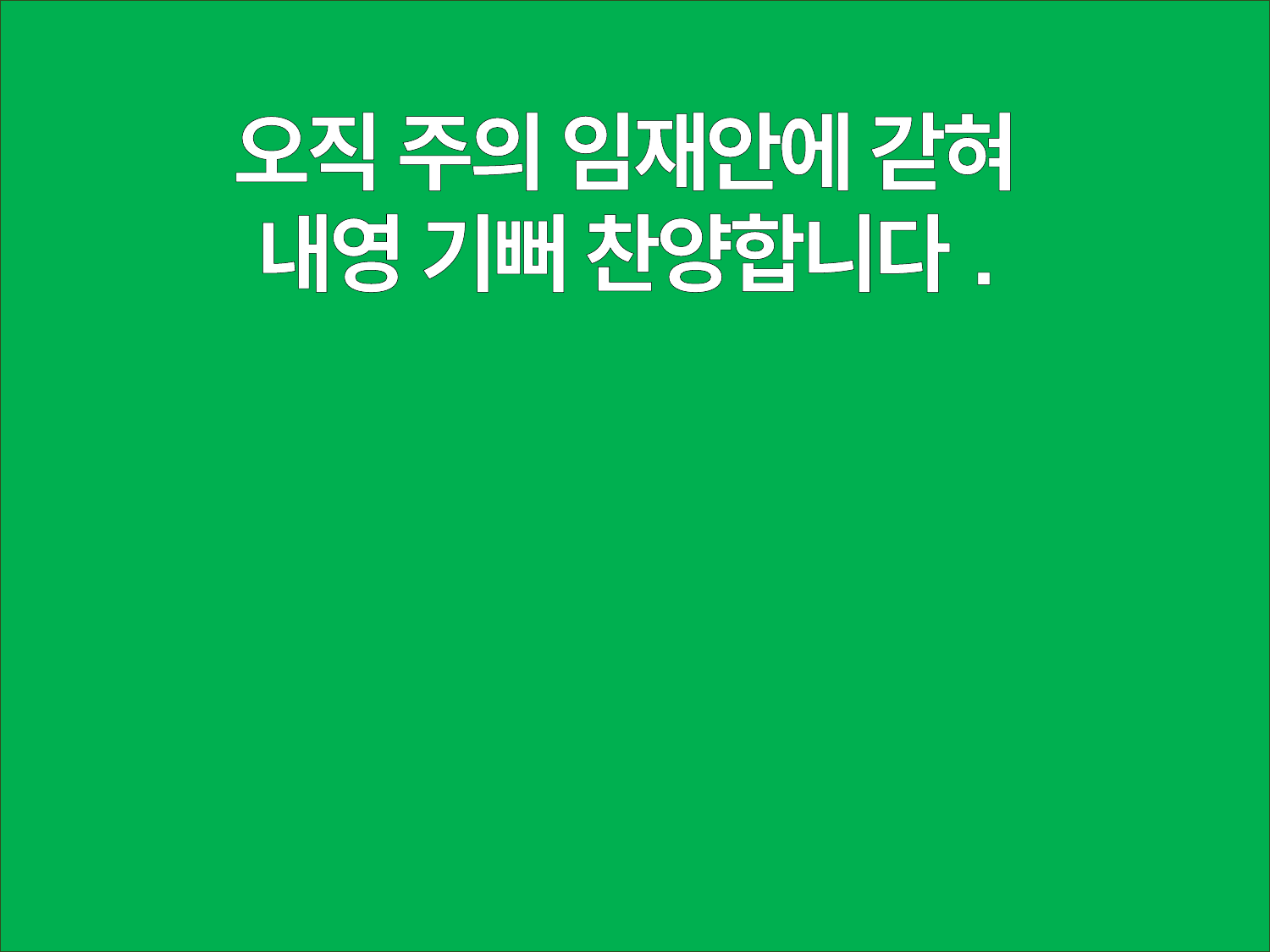

오직 주의 임재안에 갇혀
내영 기뻐 찬양합니다.